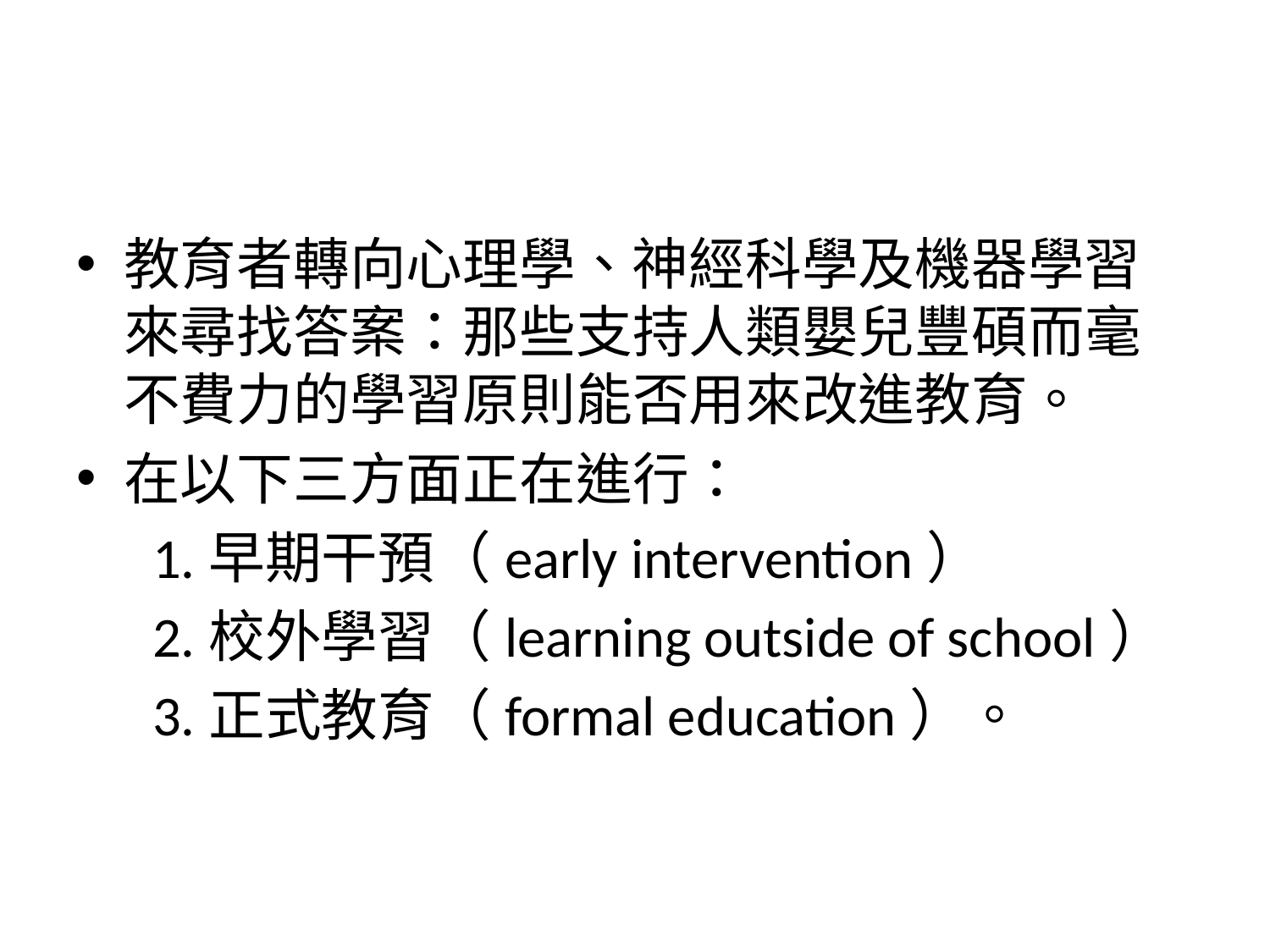

#
教育者轉向心理學、神經科學及機器學習來尋找答案：那些支持人類嬰兒豐碩而毫不費力的學習原則能否用來改進教育。
在以下三方面正在進行：
      1.早期干預（early intervention）
      2.校外學習（learning outside of school）
      3.正式教育（formal education）。